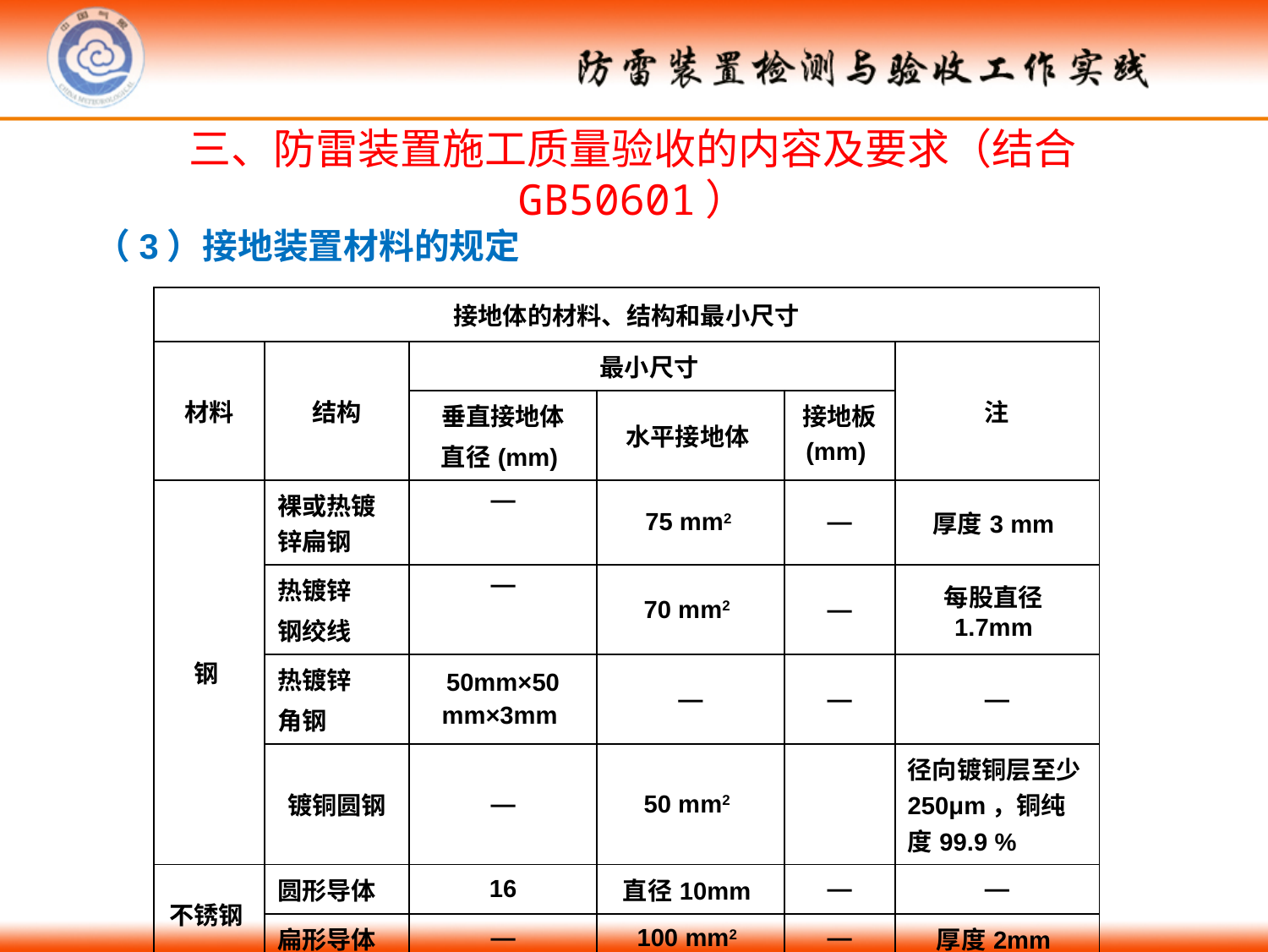

三、防雷装置施工质量验收的内容及要求（结合GB50601）
（3）接地装置材料的规定
| 接地体的材料、结构和最小尺寸 |  |  |  |  |  |
| --- | --- | --- | --- | --- | --- |
| 材料 | 结构 | 最小尺寸 |  |  | 注 |
|  |  | 垂直接地体 直径(mm) | 水平接地体 | 接地板 (mm) |  |
| 钢 | 裸或热镀锌扁钢 | — | 75 mm2 | — | 厚度3 mm |
|  | 热镀锌 钢绞线 | — | 70 mm2 | — | 每股直径1.7mm |
|  | 热镀锌 角钢 | 50mm×50 mm×3mm | — | — | — |
|  | 镀铜圆钢 | — | 50 mm2 |  | 径向镀铜层至少250μm，铜纯度99.9 % |
| 不锈钢 | 圆形导体 | 16 | 直径10mm | — | — |
|  | 扁形导体 | — | 100 mm2 | — | 厚度2mm |